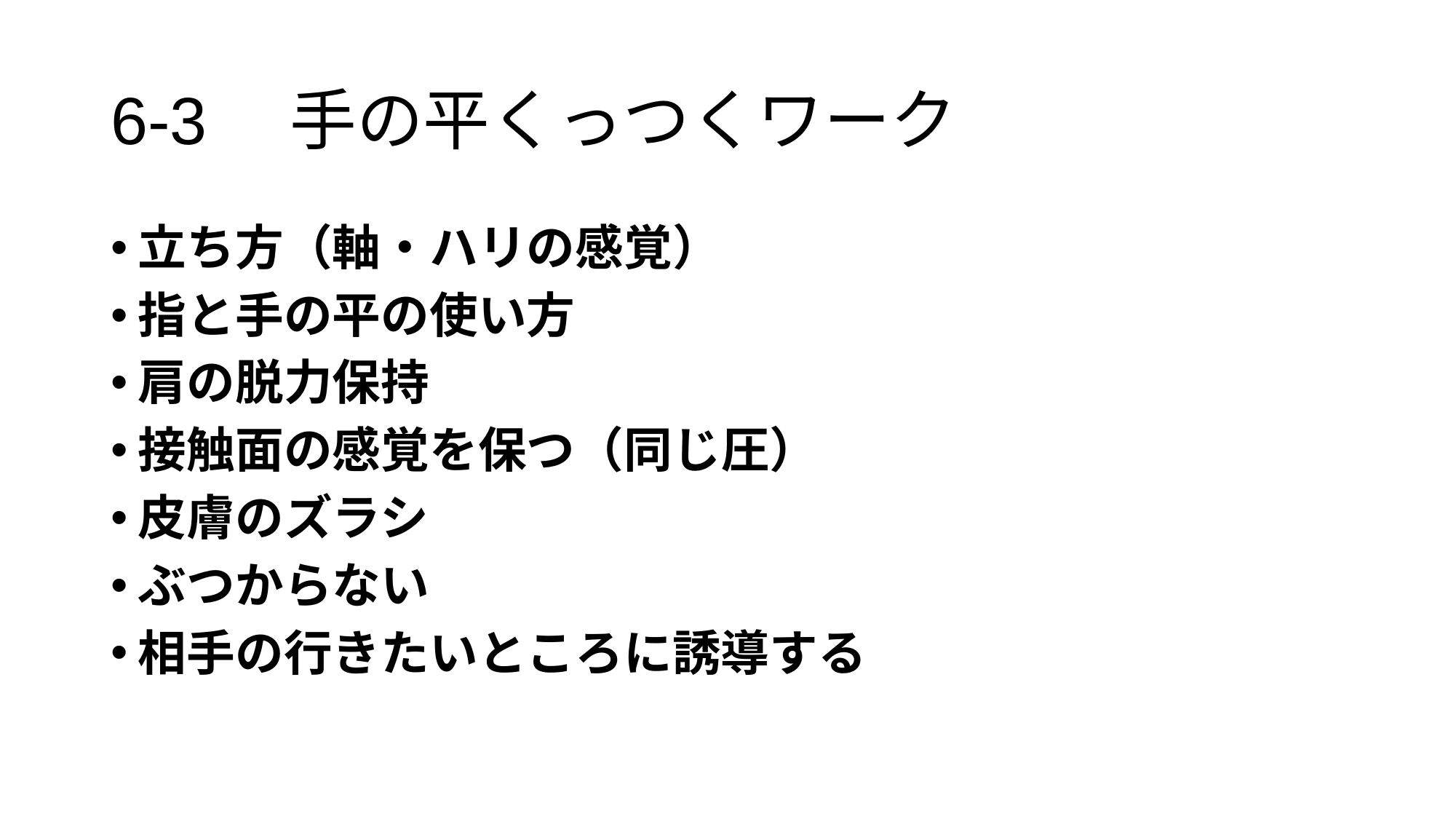

# 6-3　手の平くっつくワーク
立ち方（軸・ハリの感覚）
指と手の平の使い方
肩の脱力保持
接触面の感覚を保つ（同じ圧）
皮膚のズラシ
ぶつからない
相手の行きたいところに誘導する